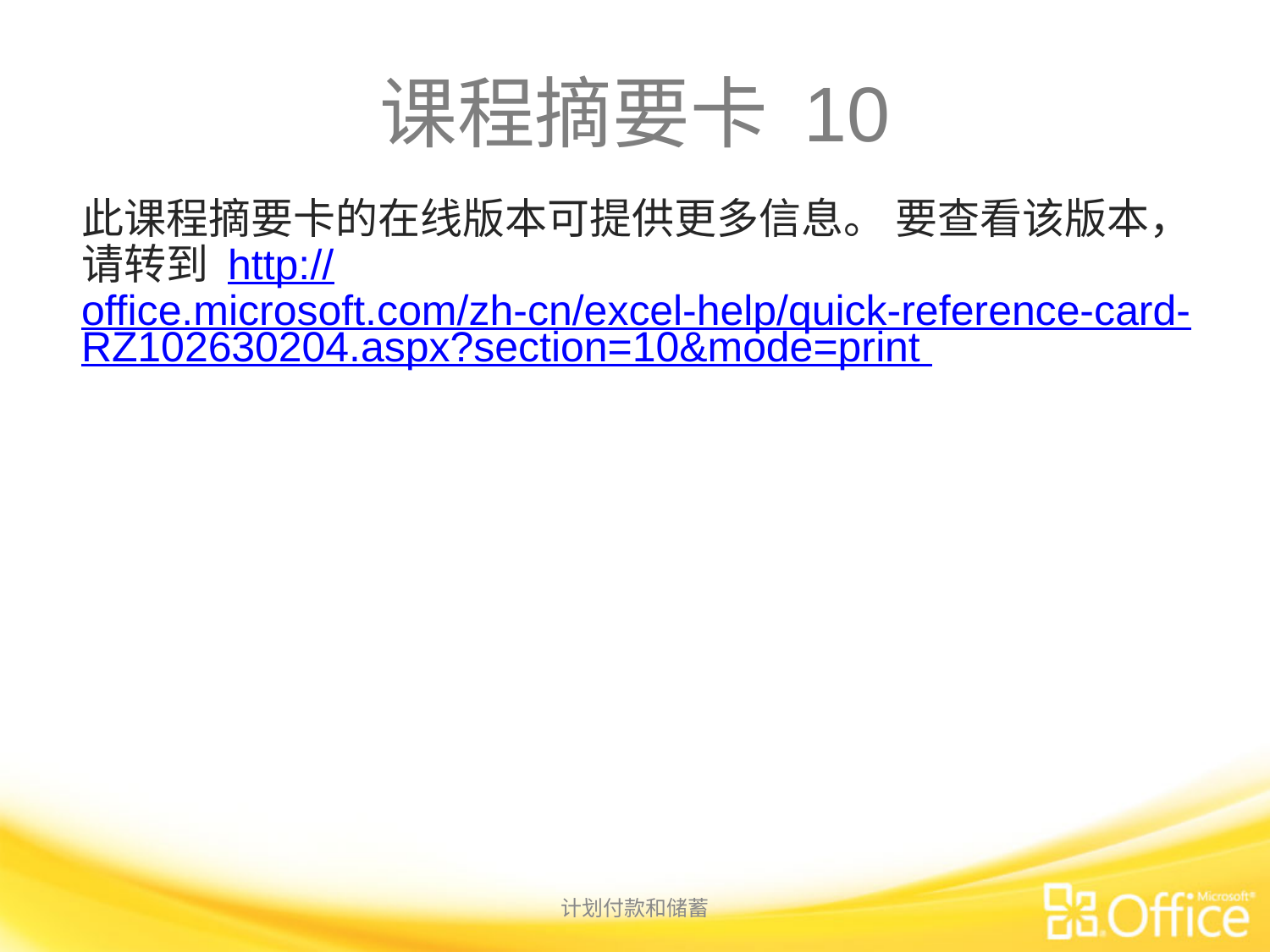

# 课程摘要卡 10
此课程摘要卡的在线版本可提供更多信息。 要查看该版本，请转到 http://office.microsoft.com/zh-cn/excel-help/quick-reference-card-RZ102630204.aspx?section=10&mode=print
计划付款和储蓄